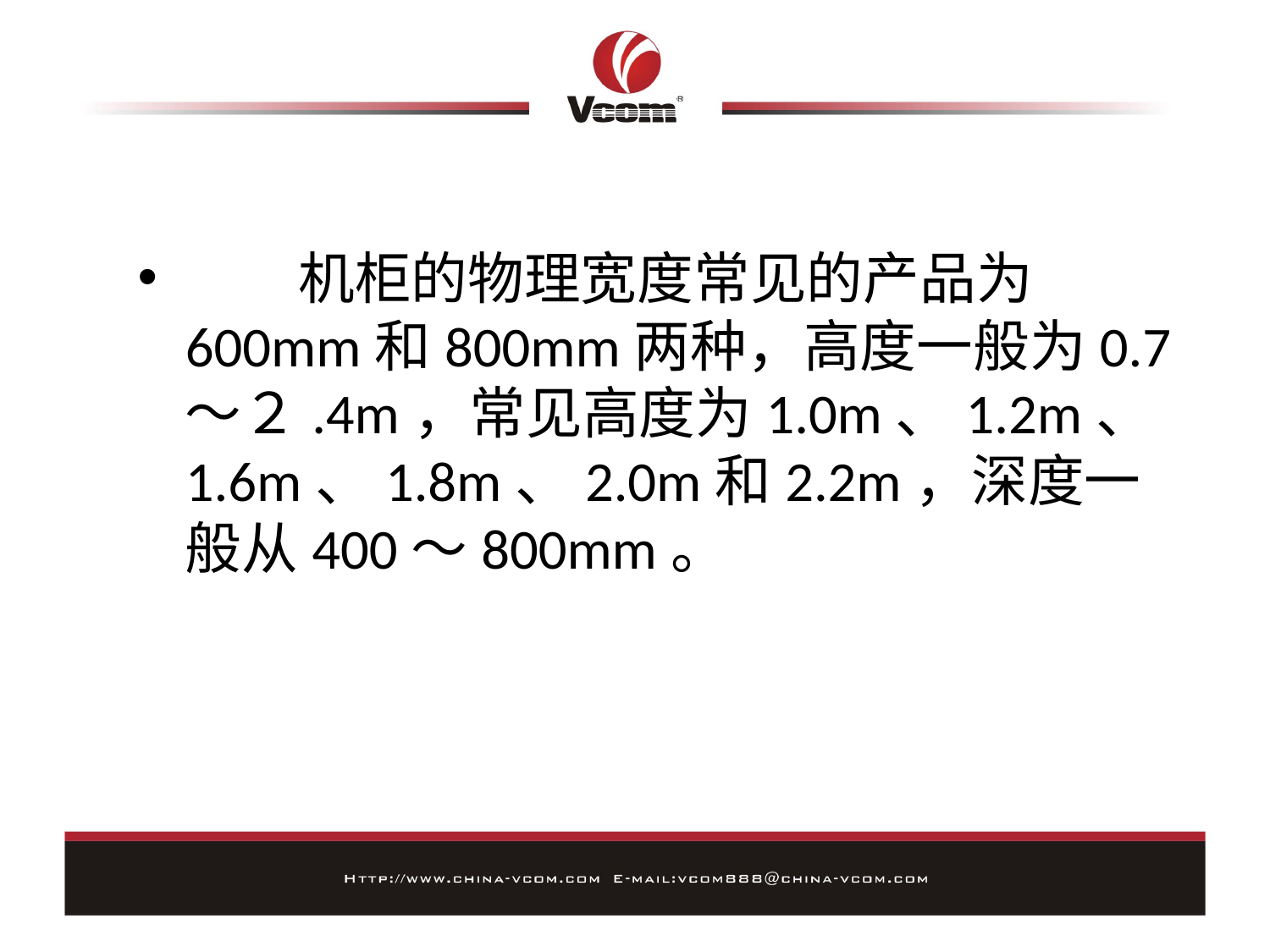

#
　　机柜的物理宽度常见的产品为600mm和800mm两种，高度一般为0.7～２.4m，常见高度为1.0m、1.2m、1.6m、1.8m、2.0m和2.2m，深度一般从400～800mm。